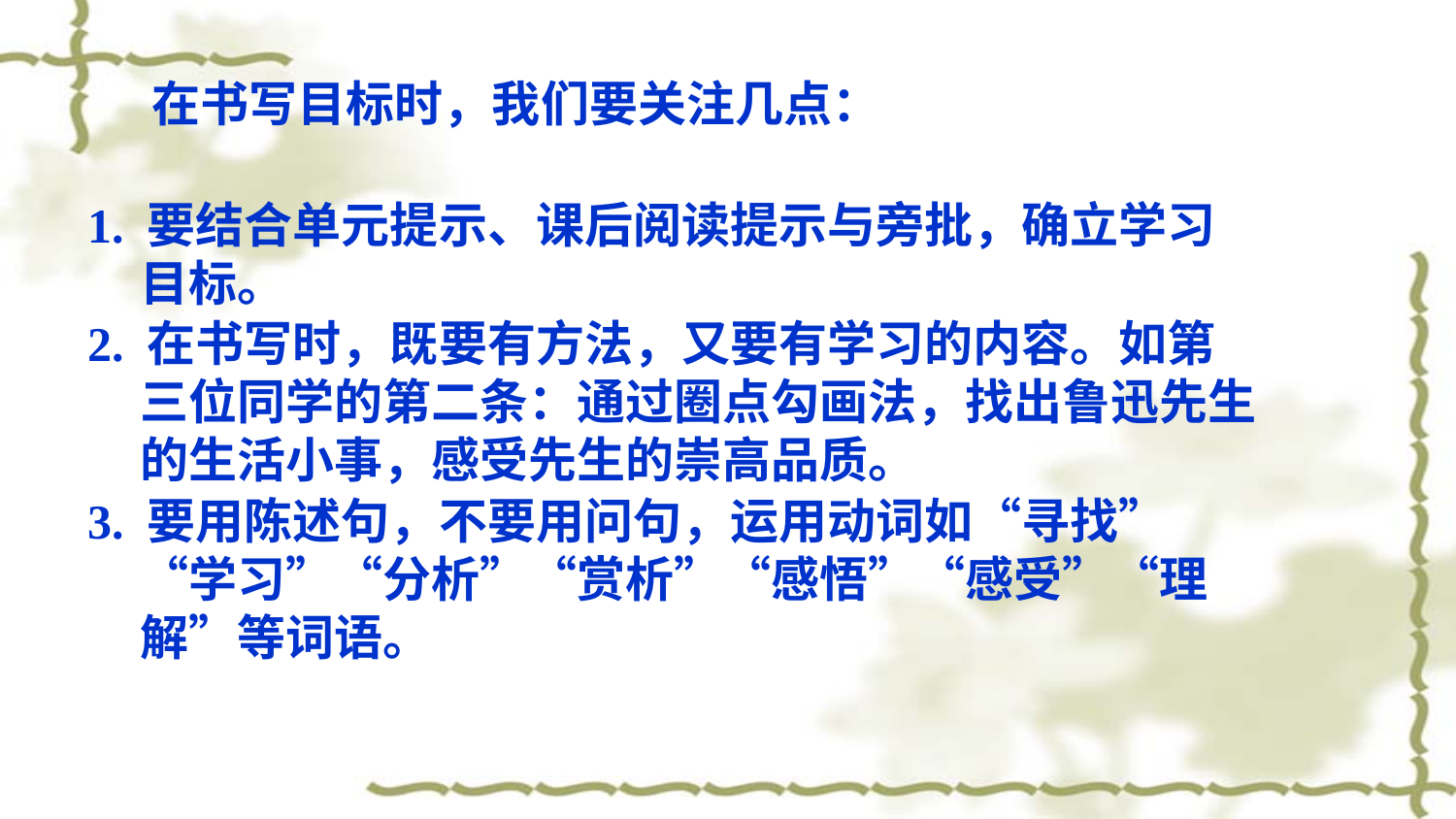

在书写目标时，我们要关注几点：

 1. 要结合单元提示、课后阅读提示与旁批，确立学习目标。
 2. 在书写时，既要有方法，又要有学习的内容。如第三位同学的第二条：通过圈点勾画法，找出鲁迅先生的生活小事，感受先生的崇高品质。
 3. 要用陈述句，不要用问句，运用动词如“寻找”“学习”“分析”“赏析”“感悟”“感受”“理解”等词语。